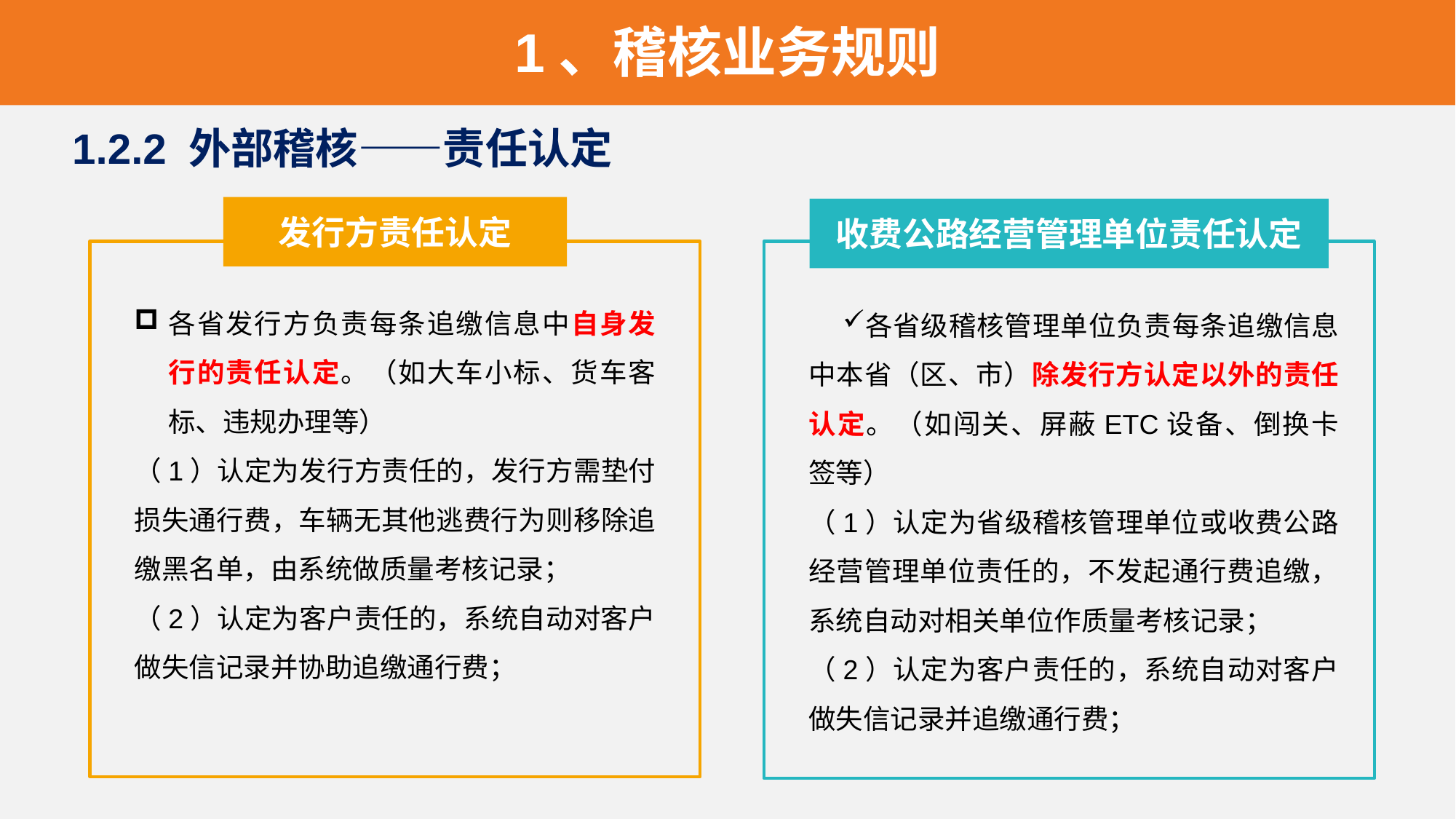

1、稽核业务规则
1.2.2 外部稽核——责任认定
发行方责任认定

各省发行方负责每条追缴信息中自身发行的责任认定。（如大车小标、货车客标、违规办理等）
（1）认定为发行方责任的，发行方需垫付损失通行费，车辆无其他逃费行为则移除追缴黑名单，由系统做质量考核记录；
（2）认定为客户责任的，系统自动对客户做失信记录并协助追缴通行费；
收费公路经营管理单位责任认定

各省级稽核管理单位负责每条追缴信息中本省（区、市）除发行方认定以外的责任认定。（如闯关、屏蔽ETC设备、倒换卡签等）
（1）认定为省级稽核管理单位或收费公路经营管理单位责任的，不发起通行费追缴，系统自动对相关单位作质量考核记录；
（2）认定为客户责任的，系统自动对客户做失信记录并追缴通行费；